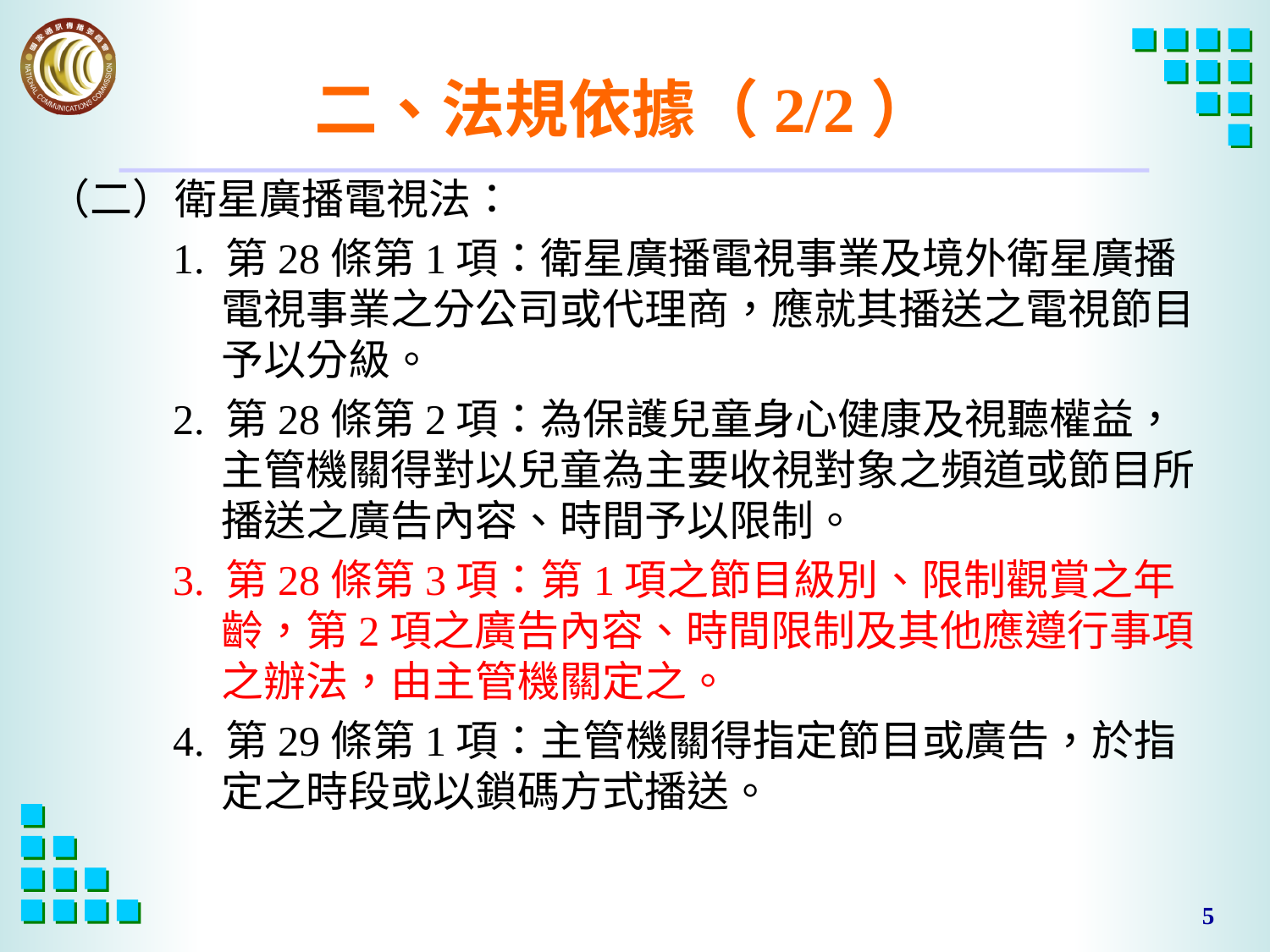

# 二、法規依據（2/2）
（二）衛星廣播電視法：
1. 第28條第1項：衛星廣播電視事業及境外衛星廣播電視事業之分公司或代理商，應就其播送之電視節目予以分級。
2. 第28條第2項：為保護兒童身心健康及視聽權益，主管機關得對以兒童為主要收視對象之頻道或節目所播送之廣告內容、時間予以限制。
3. 第28條第3項：第1項之節目級別、限制觀賞之年齡，第2項之廣告內容、時間限制及其他應遵行事項之辦法，由主管機關定之。
4. 第29條第1項：主管機關得指定節目或廣告，於指定之時段或以鎖碼方式播送。